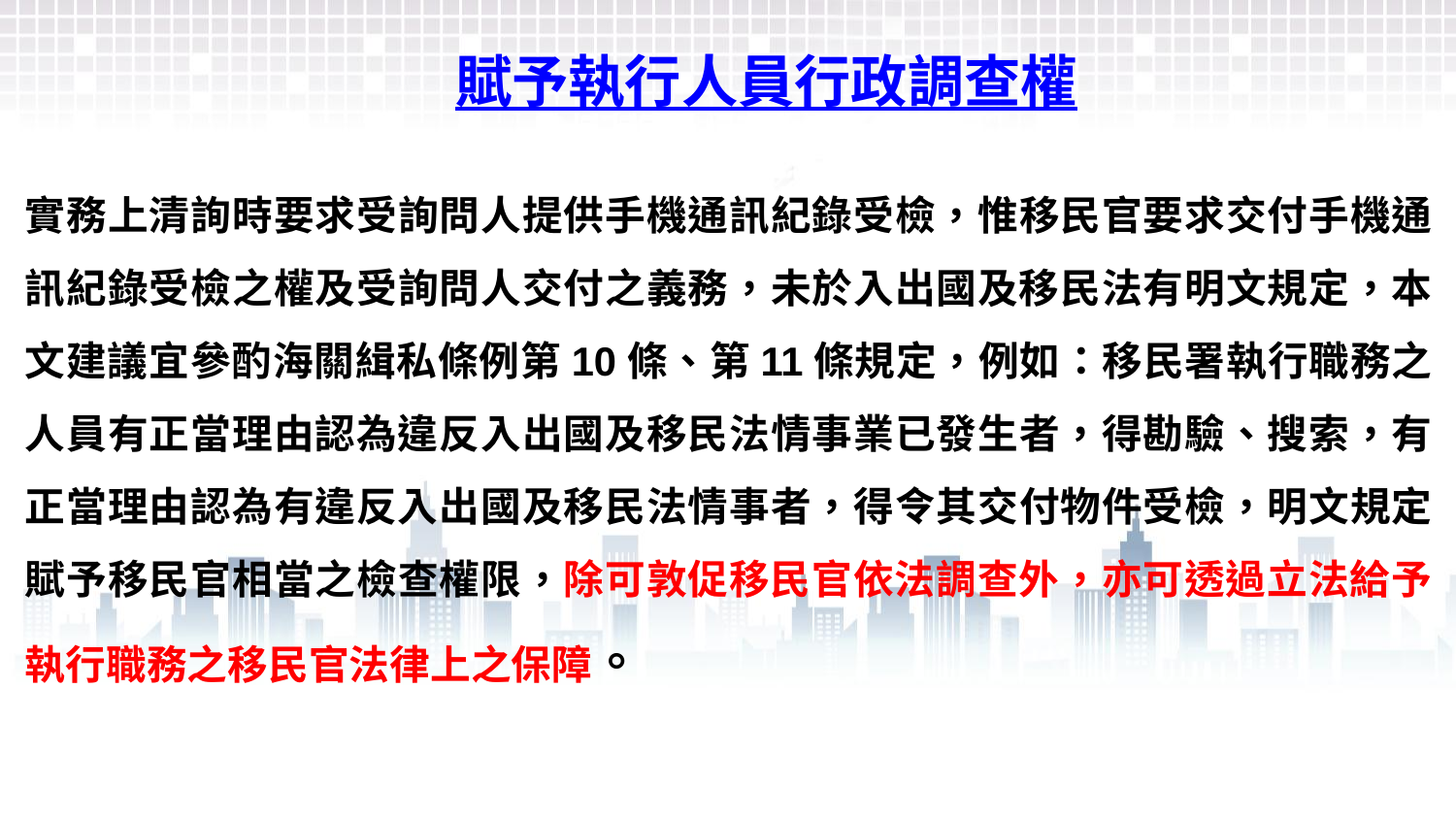

賦予執行人員行政調查權
實務上清詢時要求受詢問人提供手機通訊紀錄受檢，惟移民官要求交付手機通訊紀錄受檢之權及受詢問人交付之義務，未於入出國及移民法有明文規定，本文建議宜參酌海關緝私條例第10條、第11條規定，例如：移民署執行職務之人員有正當理由認為違反入出國及移民法情事業已發生者，得勘驗、搜索，有正當理由認為有違反入出國及移民法情事者，得令其交付物件受檢，明文規定賦予移民官相當之檢查權限，除可敦促移民官依法調查外，亦可透過立法給予執行職務之移民官法律上之保障。